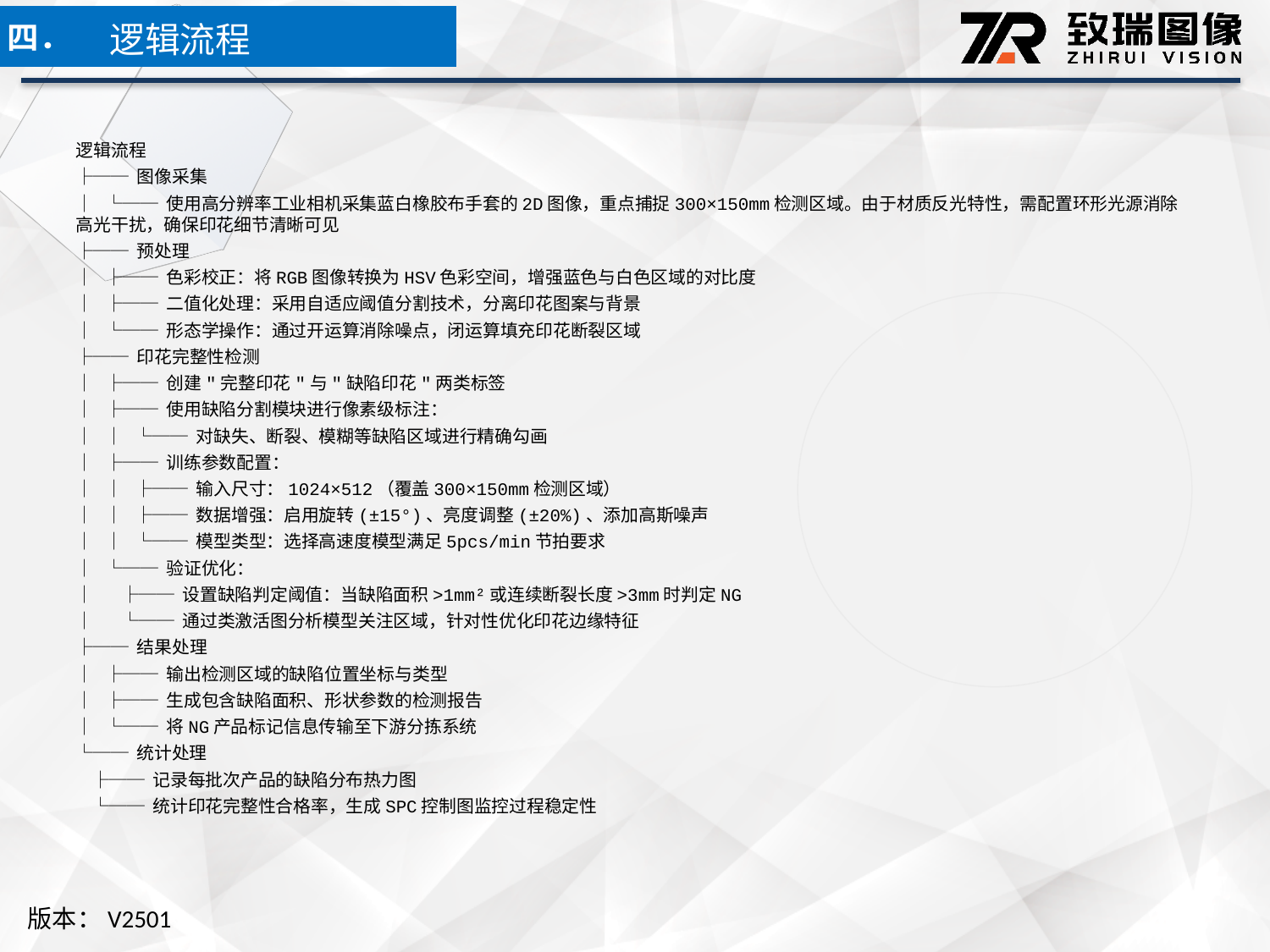

逻辑流程
四．

逻辑流程
├── 图像采集
│   └── 使用高分辨率工业相机采集蓝白橡胶布手套的2D图像，重点捕捉300×150mm检测区域。由于材质反光特性，需配置环形光源消除高光干扰，确保印花细节清晰可见
├── 预处理
│   ├── 色彩校正：将RGB图像转换为HSV色彩空间，增强蓝色与白色区域的对比度
│   ├── 二值化处理：采用自适应阈值分割技术，分离印花图案与背景
│   └── 形态学操作：通过开运算消除噪点，闭运算填充印花断裂区域
├── 印花完整性检测
│   ├── 创建"完整印花"与"缺陷印花"两类标签
│   ├── 使用缺陷分割模块进行像素级标注：
│   │   └── 对缺失、断裂、模糊等缺陷区域进行精确勾画
│   ├── 训练参数配置：
│   │   ├── 输入尺寸：1024×512（覆盖300×150mm检测区域）
│   │   ├── 数据增强：启用旋转(±15°)、亮度调整(±20%)、添加高斯噪声
│   │   └── 模型类型：选择高速度模型满足5pcs/min节拍要求
│   └── 验证优化：
│       ├── 设置缺陷判定阈值：当缺陷面积>1mm²或连续断裂长度>3mm时判定NG
│       └── 通过类激活图分析模型关注区域，针对性优化印花边缘特征
├── 结果处理
│   ├── 输出检测区域的缺陷位置坐标与类型
│   ├── 生成包含缺陷面积、形状参数的检测报告
│   └── 将NG产品标记信息传输至下游分拣系统
└── 统计处理
    ├── 记录每批次产品的缺陷分布热力图
    └── 统计印花完整性合格率，生成SPC控制图监控过程稳定性